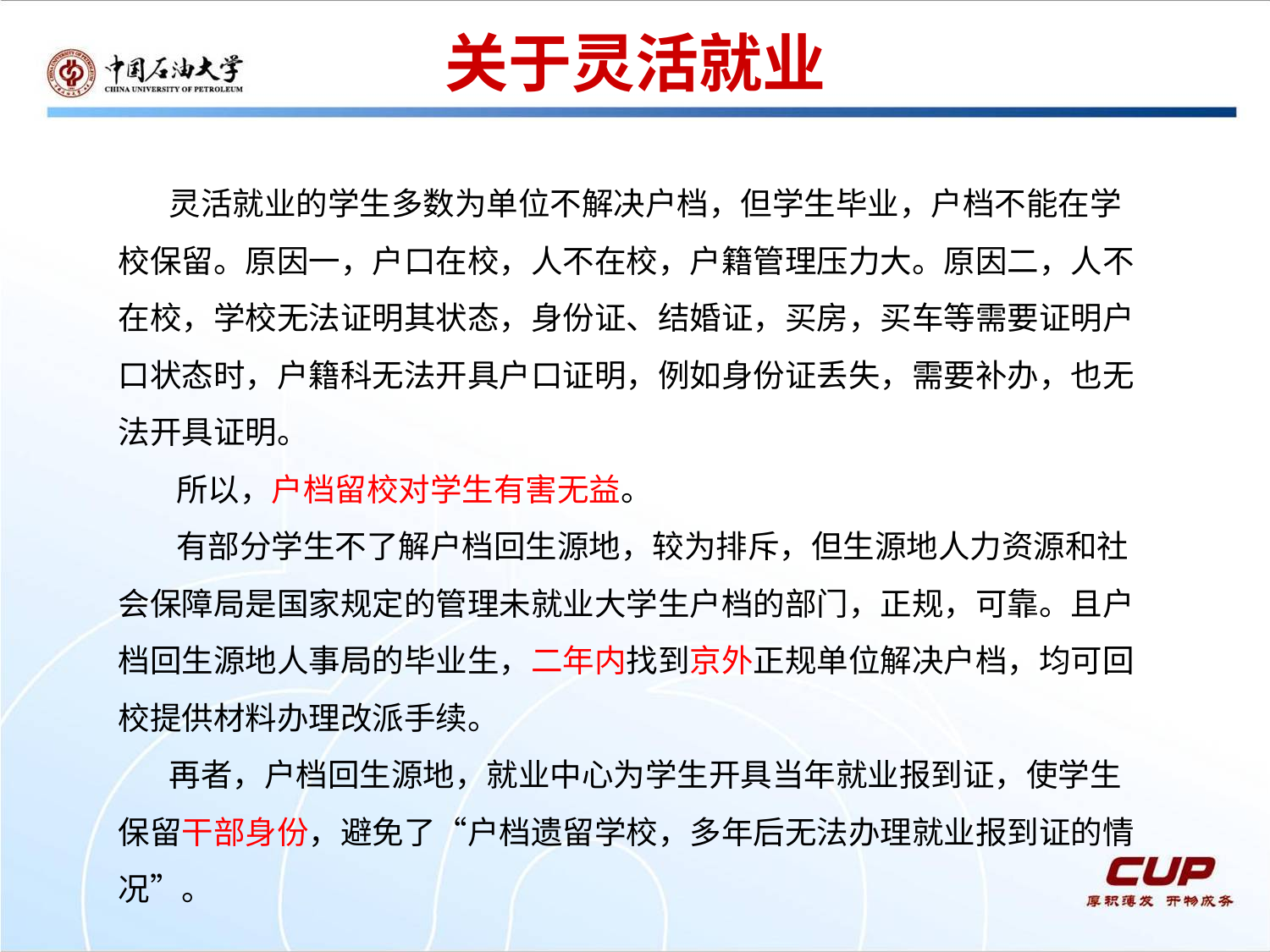

关于灵活就业
      灵活就业的学生多数为单位不解决户档，但学生毕业，户档不能在学校保留。原因一，户口在校，人不在校，户籍管理压力大。原因二，人不在校，学校无法证明其状态，身份证、结婚证，买房，买车等需要证明户口状态时，户籍科无法开具户口证明，例如身份证丢失，需要补办，也无法开具证明。
       所以，户档留校对学生有害无益。
       有部分学生不了解户档回生源地，较为排斥，但生源地人力资源和社会保障局是国家规定的管理未就业大学生户档的部门，正规，可靠。且户档回生源地人事局的毕业生，二年内找到京外正规单位解决户档，均可回校提供材料办理改派手续。
      再者，户档回生源地，就业中心为学生开具当年就业报到证，使学生保留干部身份，避免了“户档遗留学校，多年后无法办理就业报到证的情况”。